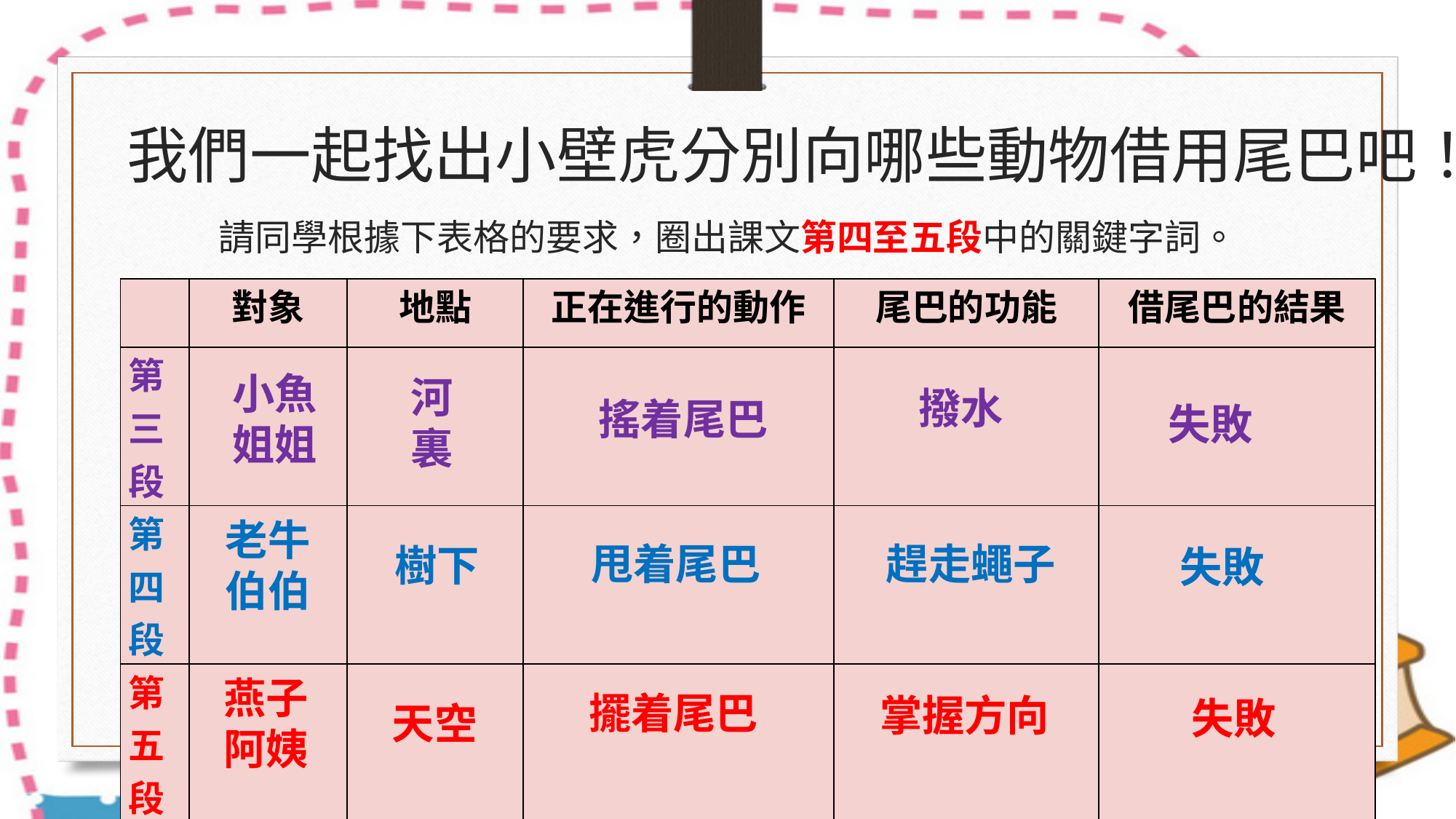

# 我們一起找出小壁虎分別向哪些動物借用尾巴吧！
請同學根據下表格的要求，圈出課文第四至五段中的關鍵字詞。
|  | 對象 | 地點 | 正在進行的動作 | 尾巴的功能 | 借尾巴的結果 |
| --- | --- | --- | --- | --- | --- |
| 第三段 |  |  |  |  |  |
| 第四段 |  |  |  |  |  |
| 第 五 段 |  |  |  |  |  |
撥水
小魚
姐姐
搖着尾巴
河
裏
失敗
甩着尾巴
趕走蠅子
老牛
伯伯
樹下
失敗
擺着尾巴
掌握方向
失敗
燕子阿姨
天空